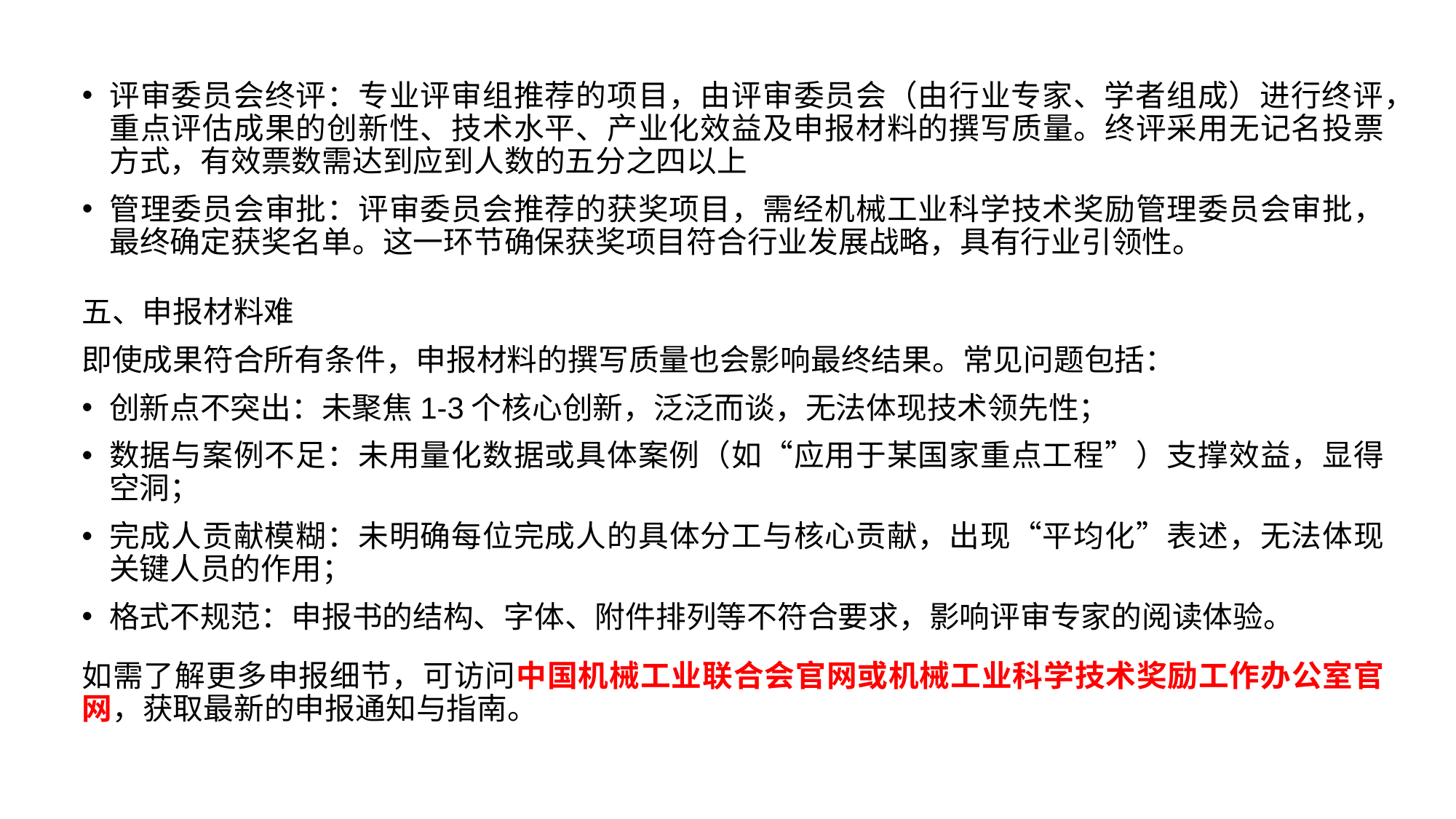

评审委员会终评：专业评审组推荐的项目，由评审委员会（由行业专家、学者组成）进行终评，重点评估成果的创新性、技术水平、产业化效益及申报材料的撰写质量。终评采用无记名投票方式，有效票数需达到应到人数的五分之四以上
管理委员会审批：评审委员会推荐的获奖项目，需经机械工业科学技术奖励管理委员会审批，最终确定获奖名单。这一环节确保获奖项目符合行业发展战略，具有行业引领性。
五、申报材料难​
即使成果符合所有条件，申报材料的撰写质量也会影响最终结果。常见问题包括：
创新点不突出：未聚焦1-3个核心创新，泛泛而谈，无法体现技术领先性；
数据与案例不足：未用量化数据或具体案例（如“应用于某国家重点工程”）支撑效益，显得空洞；
完成人贡献模糊：未明确每位完成人的具体分工与核心贡献，出现“平均化”表述，无法体现关键人员的作用；
格式不规范：申报书的结构、字体、附件排列等不符合要求，影响评审专家的阅读体验。
如需了解更多申报细节，可访问中国机械工业联合会官网或机械工业科学技术奖励工作办公室官网，获取最新的申报通知与指南。